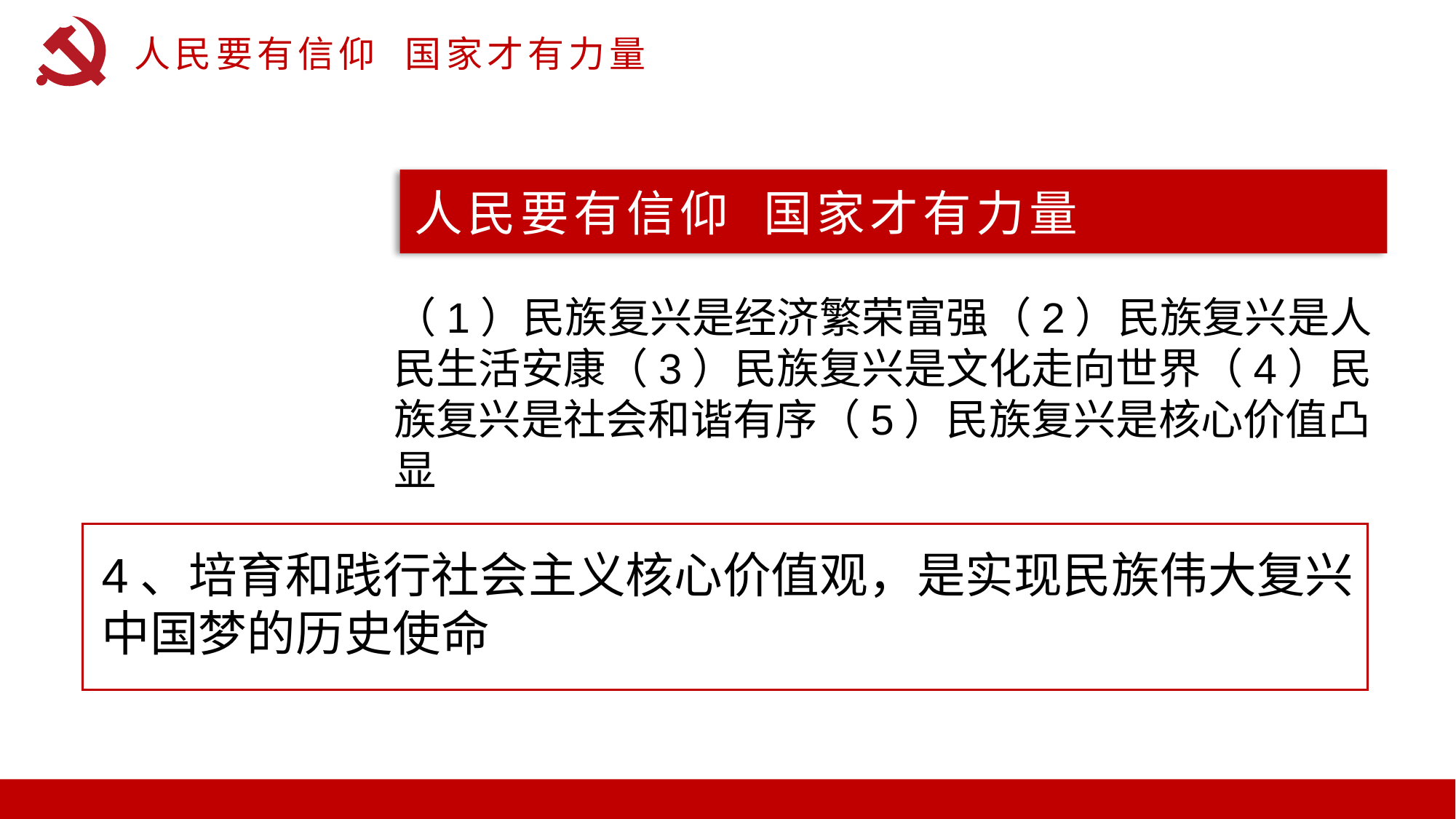

人民要有信仰  国家才有力量

人民要有信仰  国家才有力量
（1）民族复兴是经济繁荣富强（2）民族复兴是人民生活安康（3）民族复兴是文化走向世界（4）民族复兴是社会和谐有序（5）民族复兴是核心价值凸显

4、培育和践行社会主义核心价值观，是实现民族伟大复兴中国梦的历史使命